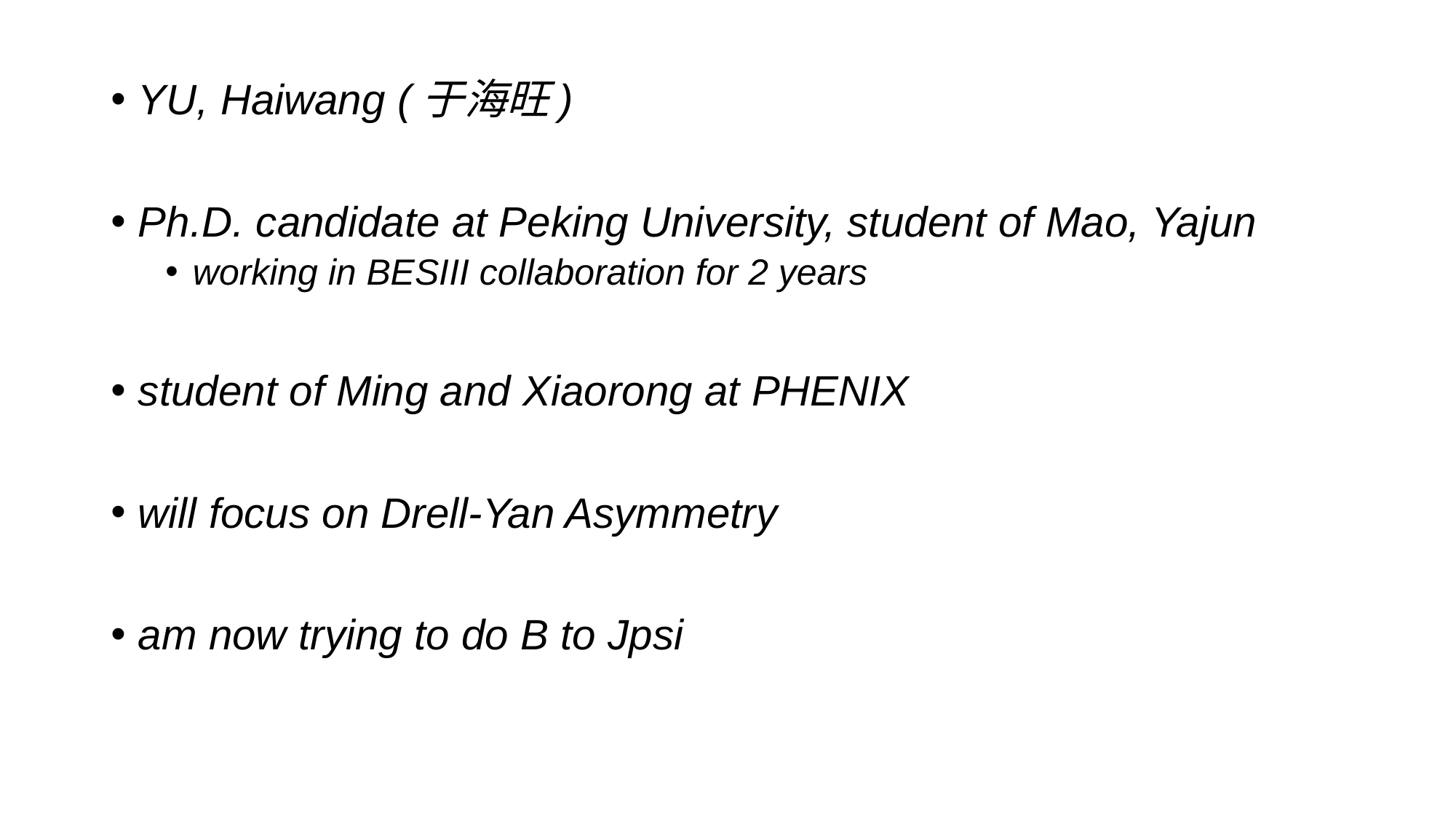

YU, Haiwang (于海旺)

Ph.D. candidate at Peking University, student of Mao, Yajun
working in BESIII collaboration for 2 years

student of Ming and Xiaorong at PHENIX

will focus on Drell-Yan Asymmetry

am now trying to do B to Jpsi